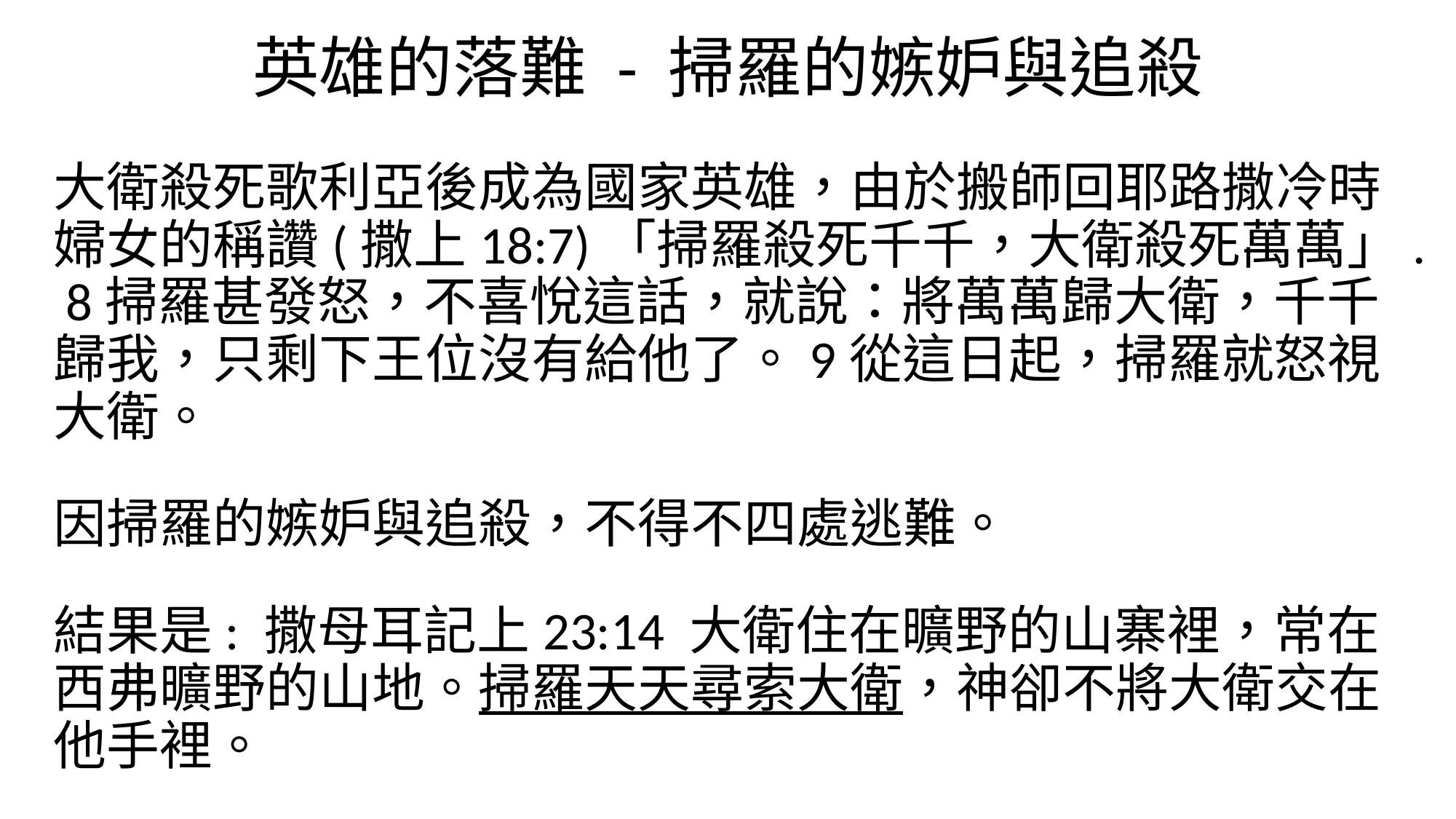

# 英雄的落難 - 掃羅的嫉妒與追殺
大衛殺死歌利亞後成為國家英雄，由於搬師回耶路撒冷時婦女的稱讚(撒上18:7)「掃羅殺死千千，大衛殺死萬萬」. 8掃羅甚發怒，不喜悅這話，就說：將萬萬歸大衛，千千歸我，只剩下王位沒有給他了。9從這日起，掃羅就怒視大衛。

因掃羅的嫉妒與追殺，不得不四處逃難。

結果是: 撒母耳記上23:14 大衛住在曠野的山寨裡，常在西弗曠野的山地。掃羅天天尋索大衛，神卻不將大衛交在他手裡。